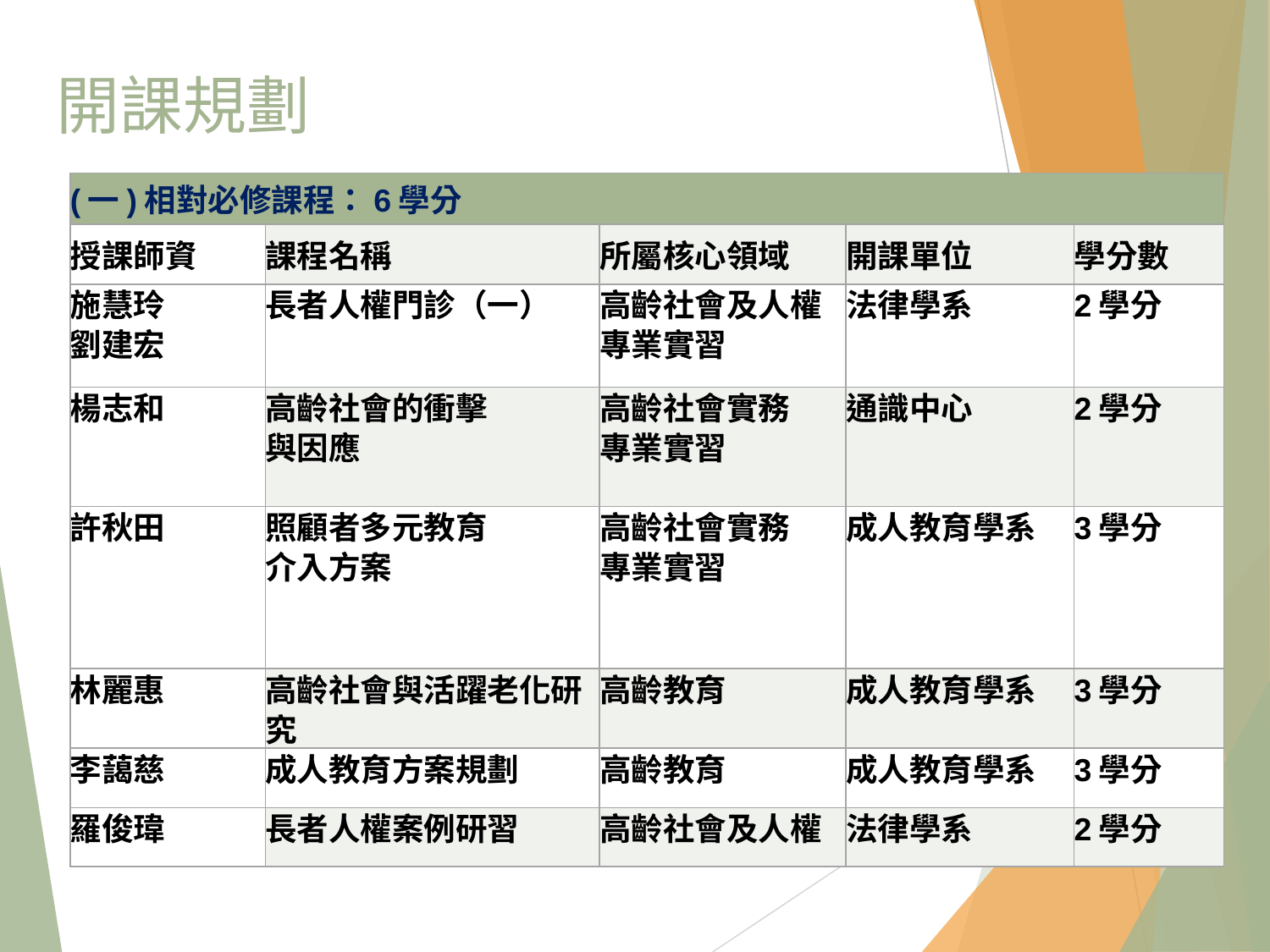

# 開課規劃
| (一)相對必修課程：6學分 |  |  |  |  |
| --- | --- | --- | --- | --- |
| 授課師資 | 課程名稱 | 所屬核心領域 | 開課單位 | 學分數 |
| 施慧玲 劉建宏 | 長者人權門診（一） | 高齡社會及人權 專業實習 | 法律學系 | 2學分 |
| 楊志和 | 高齡社會的衝擊 與因應 | 高齡社會實務 專業實習 | 通識中心 | 2學分 |
| 許秋田 | 照顧者多元教育 介入方案 | 高齡社會實務 專業實習 | 成人教育學系 | 3學分 |
| 林麗惠 | 高齡社會與活躍老化研究 | 高齡教育 | 成人教育學系 | 3學分 |
| 李藹慈 | 成人教育方案規劃 | 高齡教育 | 成人教育學系 | 3學分 |
| 羅俊瑋 | 長者人權案例研習 | 高齡社會及人權 | 法律學系 | 2學分 |